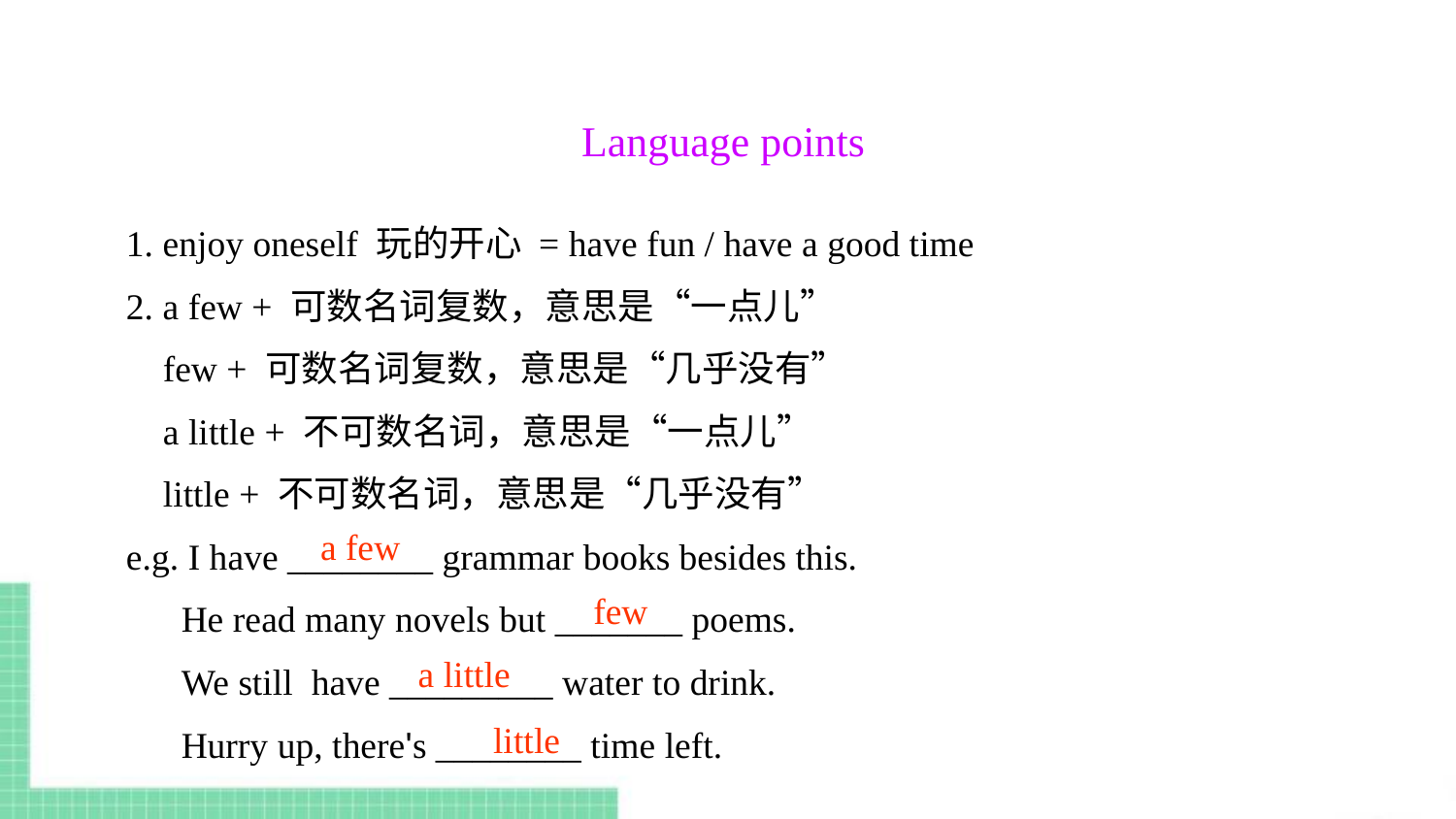

Language points
1. enjoy oneself 玩的开心 = have fun / have a good time
2. a few + 可数名词复数，意思是“一点儿”
    few + 可数名词复数，意思是“几乎没有”
    a little + 不可数名词，意思是“一点儿”
    little + 不可数名词，意思是“几乎没有”
e.g. I have ________ grammar books besides this.
      He read many novels but _______ poems.
      We still  have _________ water to drink.
      Hurry up, there's ________ time left.
a few
few
a little
little